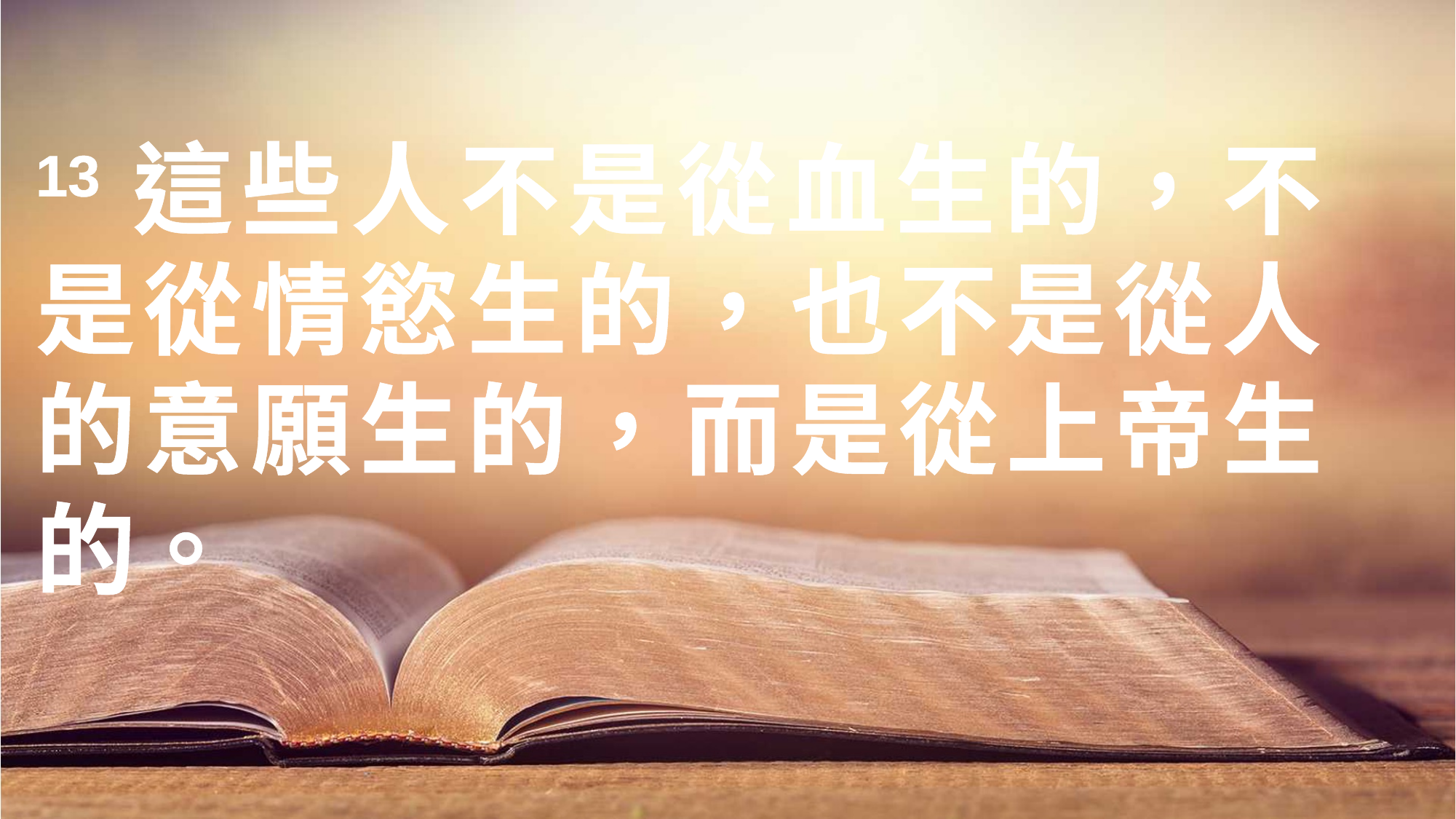

13這些人不是從血生的，不是從情慾生的，也不是從人的意願生的，而是從上帝生的。